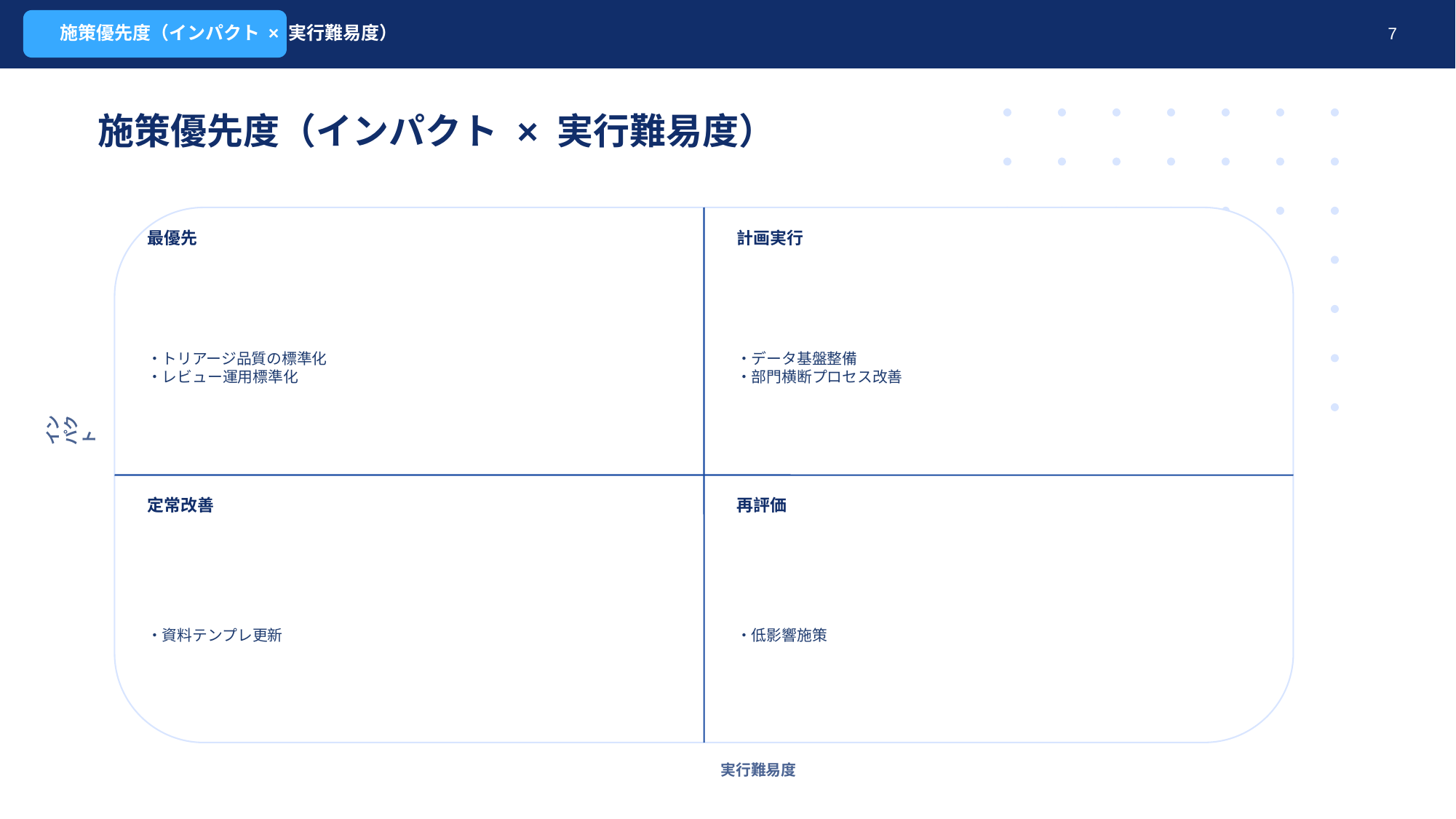

施策優先度（インパクト × 実行難易度）
7
施策優先度（インパクト × 実行難易度）

最優先
計画実行

・トリアージ品質の標準化
・レビュー運用標準化
・データ基盤整備
・部門横断プロセス改善

インパクト

定常改善
再評価
・資料テンプレ更新
・低影響施策
実行難易度